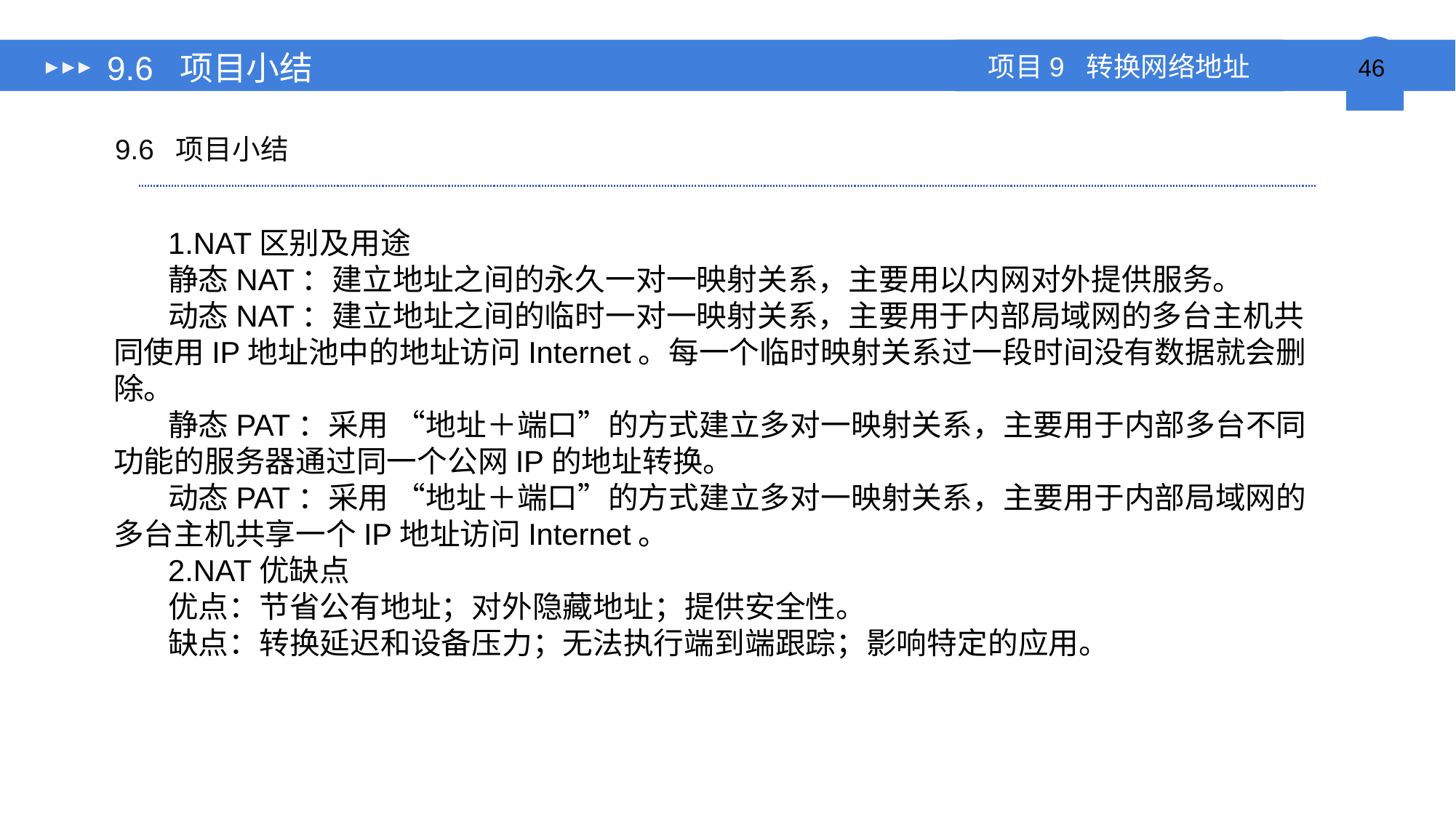

# 9.6  项目小结
9.6  项目小结

1.NAT区别及用途
静态NAT：建立地址之间的永久一对一映射关系，主要用以内网对外提供服务。
动态NAT：建立地址之间的临时一对一映射关系，主要用于内部局域网的多台主机共同使用IP地址池中的地址访问Internet。每一个临时映射关系过一段时间没有数据就会删除。
静态PAT：采用 “地址＋端口”的方式建立多对一映射关系，主要用于内部多台不同功能的服务器通过同一个公网IP的地址转换。
动态PAT：采用 “地址＋端口”的方式建立多对一映射关系，主要用于内部局域网的多台主机共享一个IP地址访问Internet。
2.NAT优缺点
优点：节省公有地址；对外隐藏地址；提供安全性。
缺点：转换延迟和设备压力；无法执行端到端跟踪；影响特定的应用。